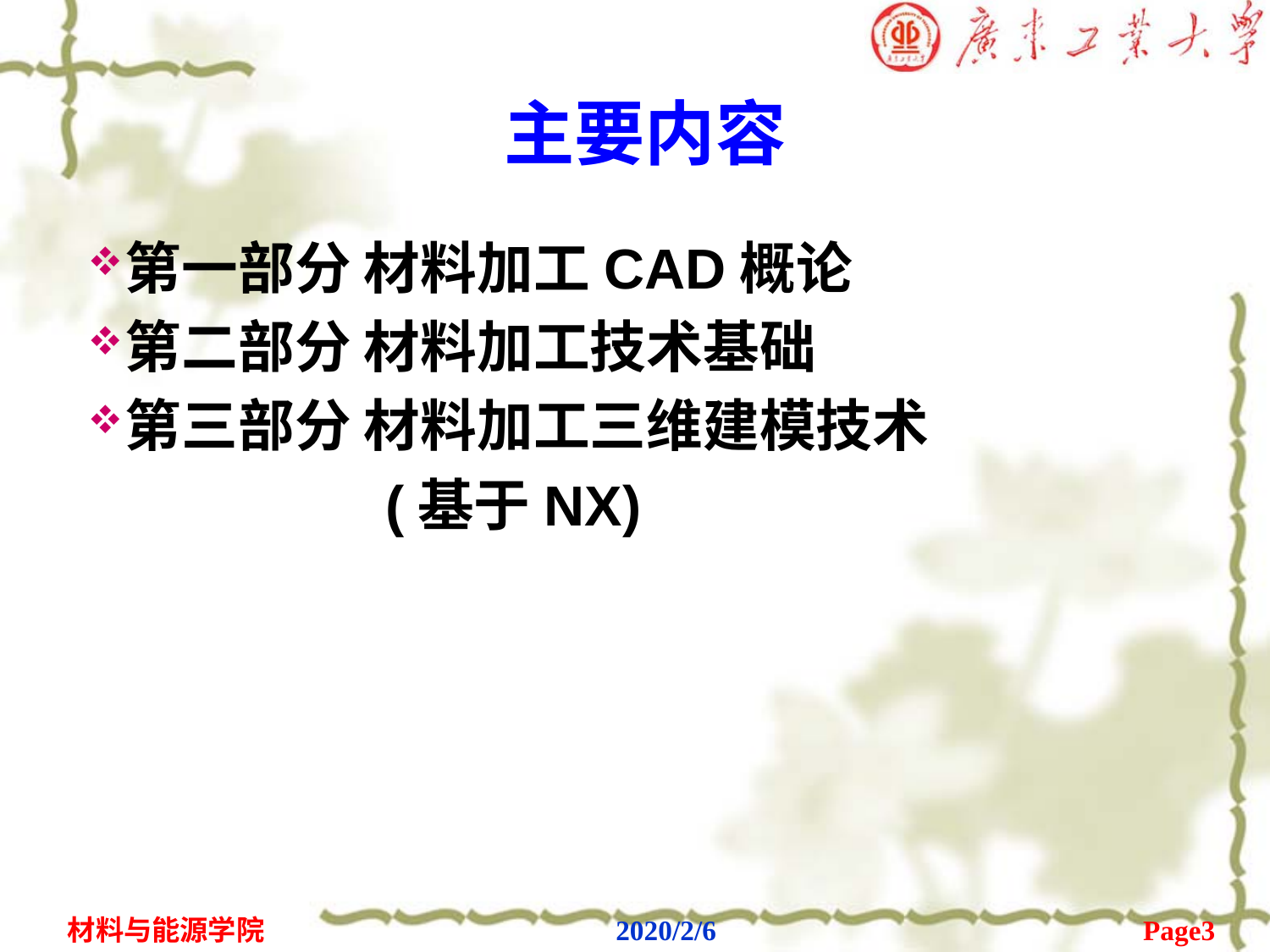

# 主要内容
第一部分 材料加工CAD概论
第二部分 材料加工技术基础
第三部分 材料加工三维建模技术
                   (基于NX)
Page3
材料与能源学院
2020/2/6